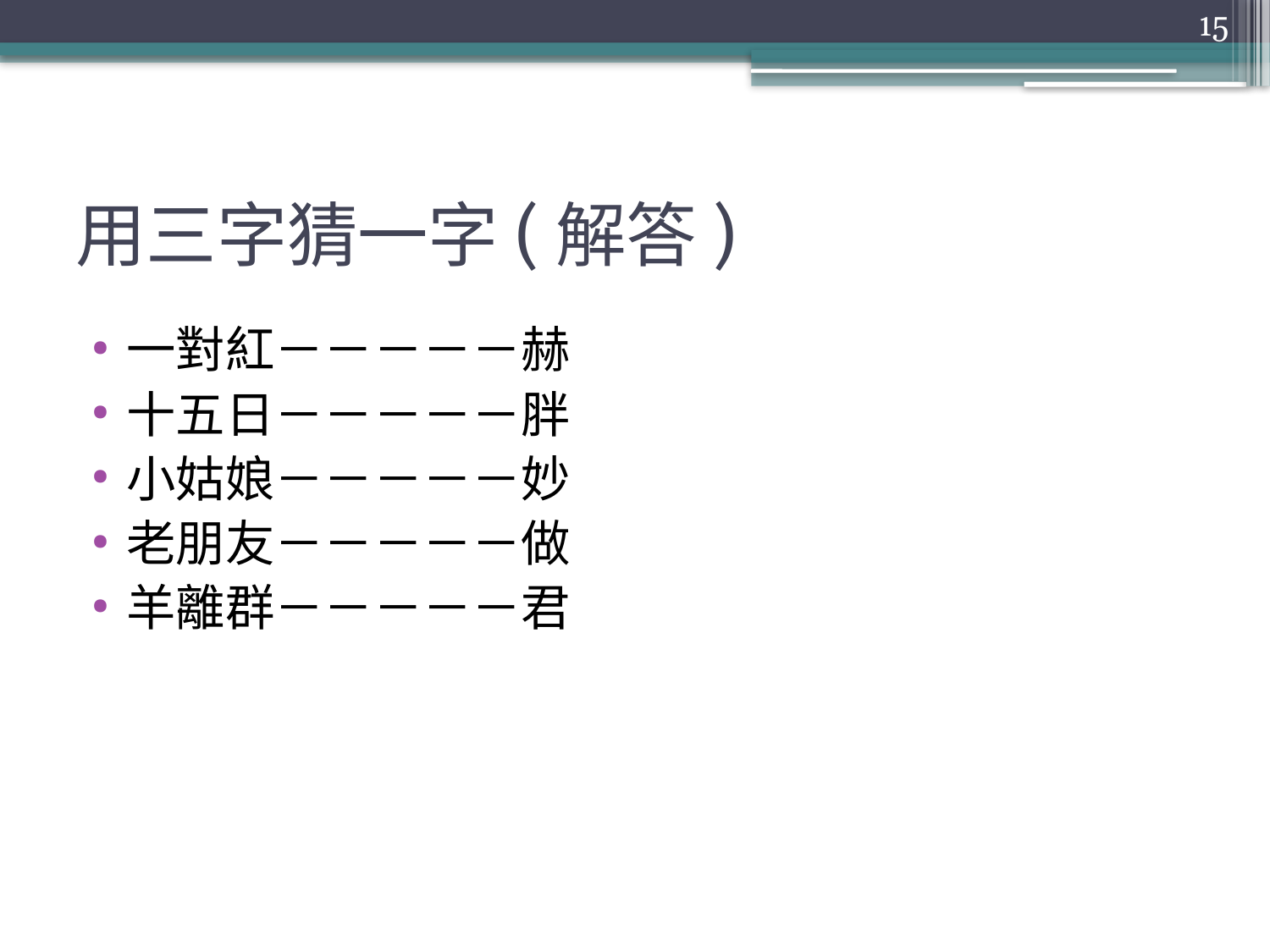

15

# 用三字猜一字(解答)
一對紅－－－－－赫
十五日－－－－－胖
小姑娘－－－－－妙
老朋友－－－－－做
羊離群－－－－－君